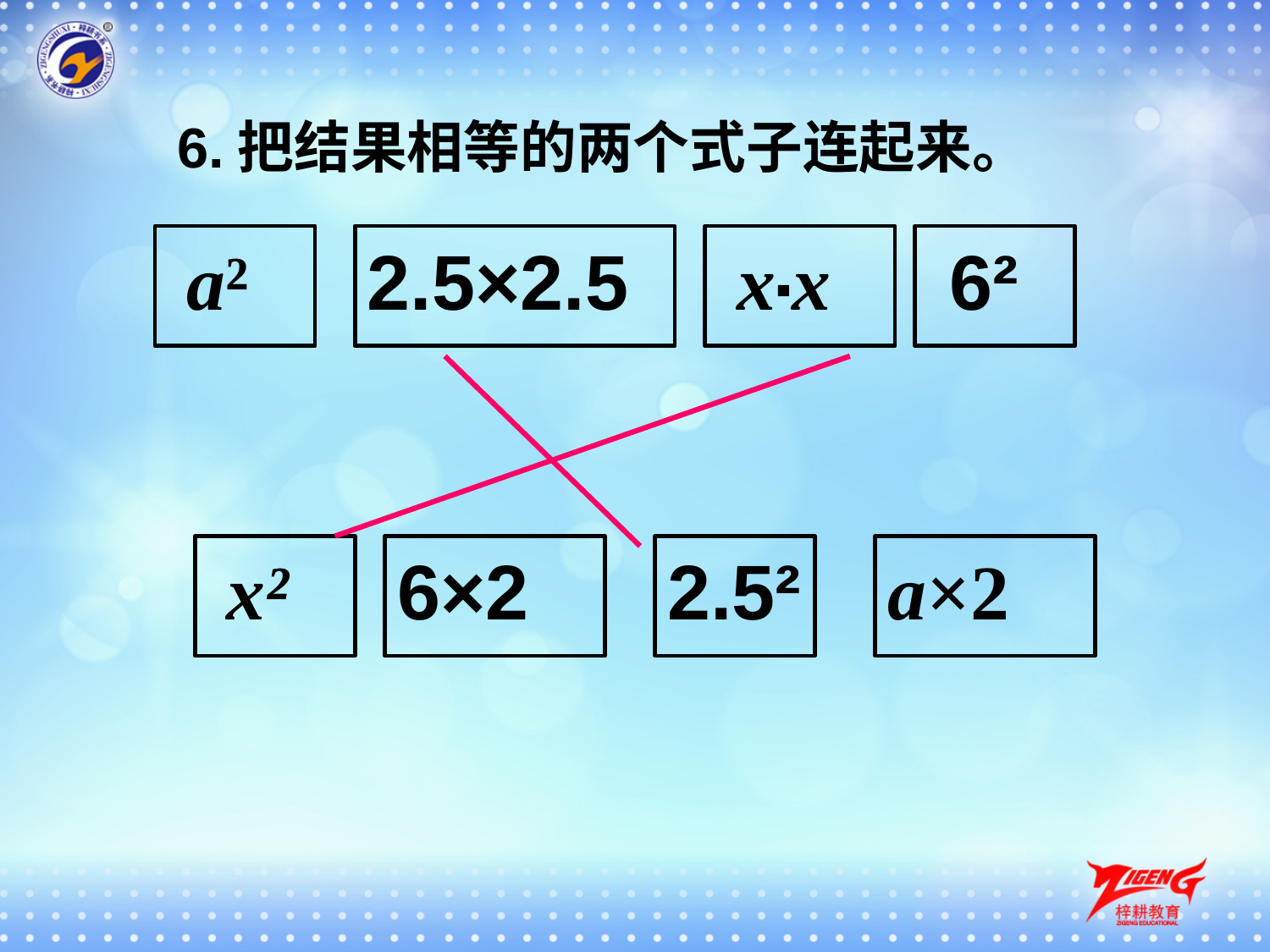

6.把结果相等的两个式子连起来。
 a²
2.5×2.5
 x▪x
 6²
 x²
6×2
2.5²
a×2